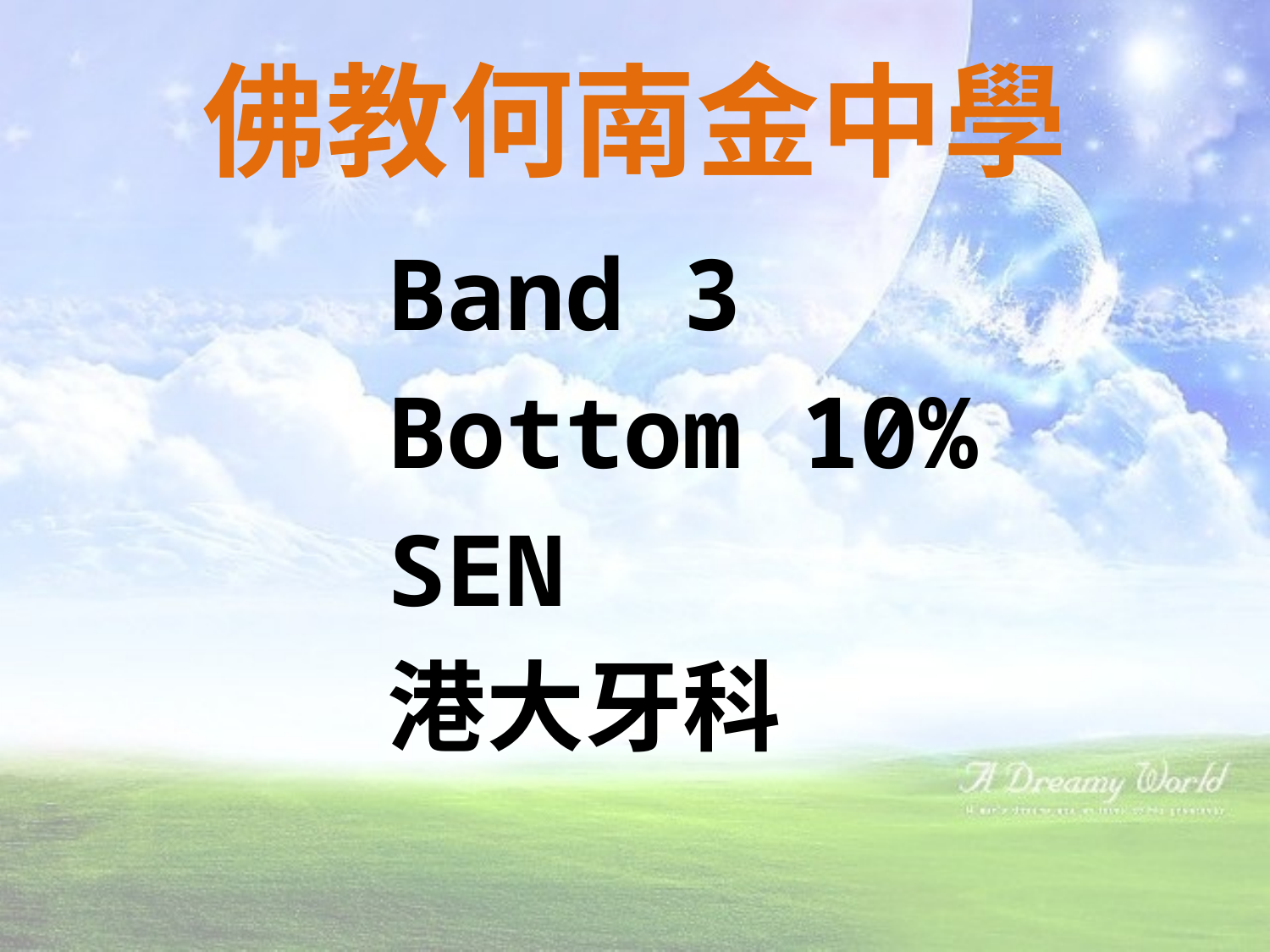

# 佛教何南金中學
Band 3
Bottom 10%
SEN
港大牙科